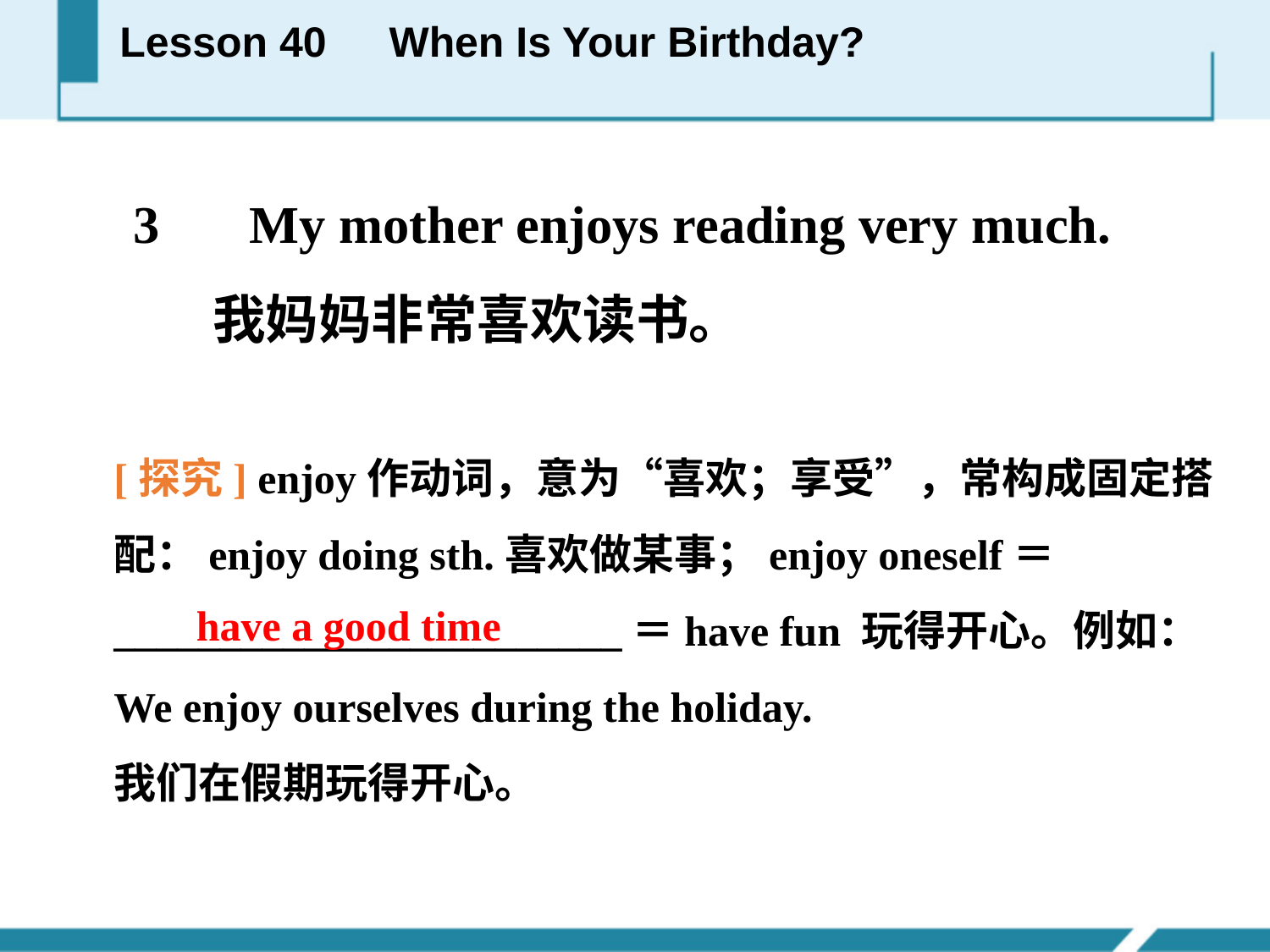

Lesson 40　When Is Your Birthday?
　 3　 My mother enjoys reading very much.
            我妈妈非常喜欢读书。
[探究] enjoy作动词，意为“喜欢；享受”，常构成固定搭配：enjoy doing sth.喜欢做某事；enjoy oneself＝________________________＝have fun 玩得开心。例如：
We enjoy ourselves during the holiday.
我们在假期玩得开心。
have a good time